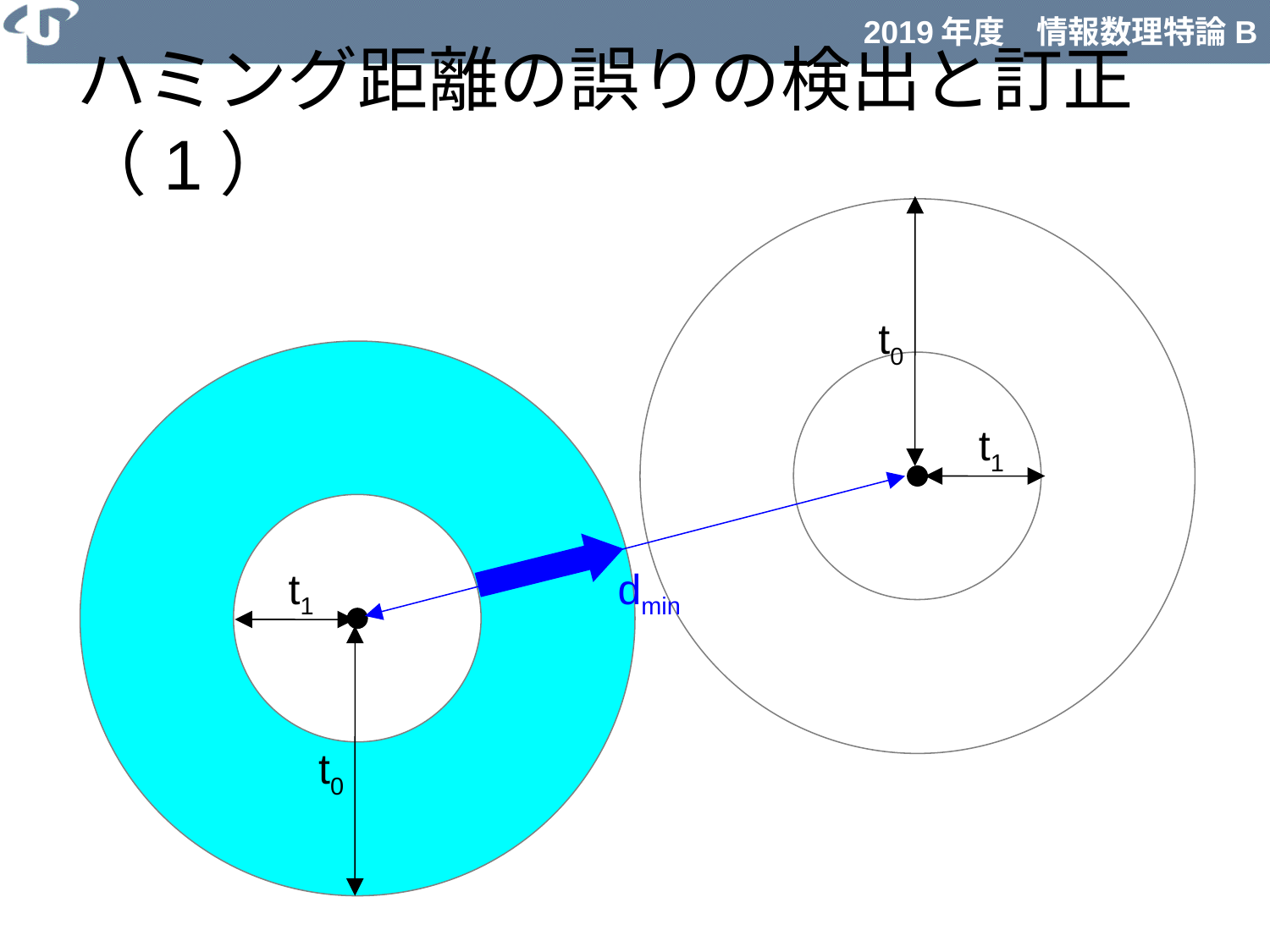

# ハミング距離の誤りの検出と訂正（1）

t0

t1

t1
dmin

t0